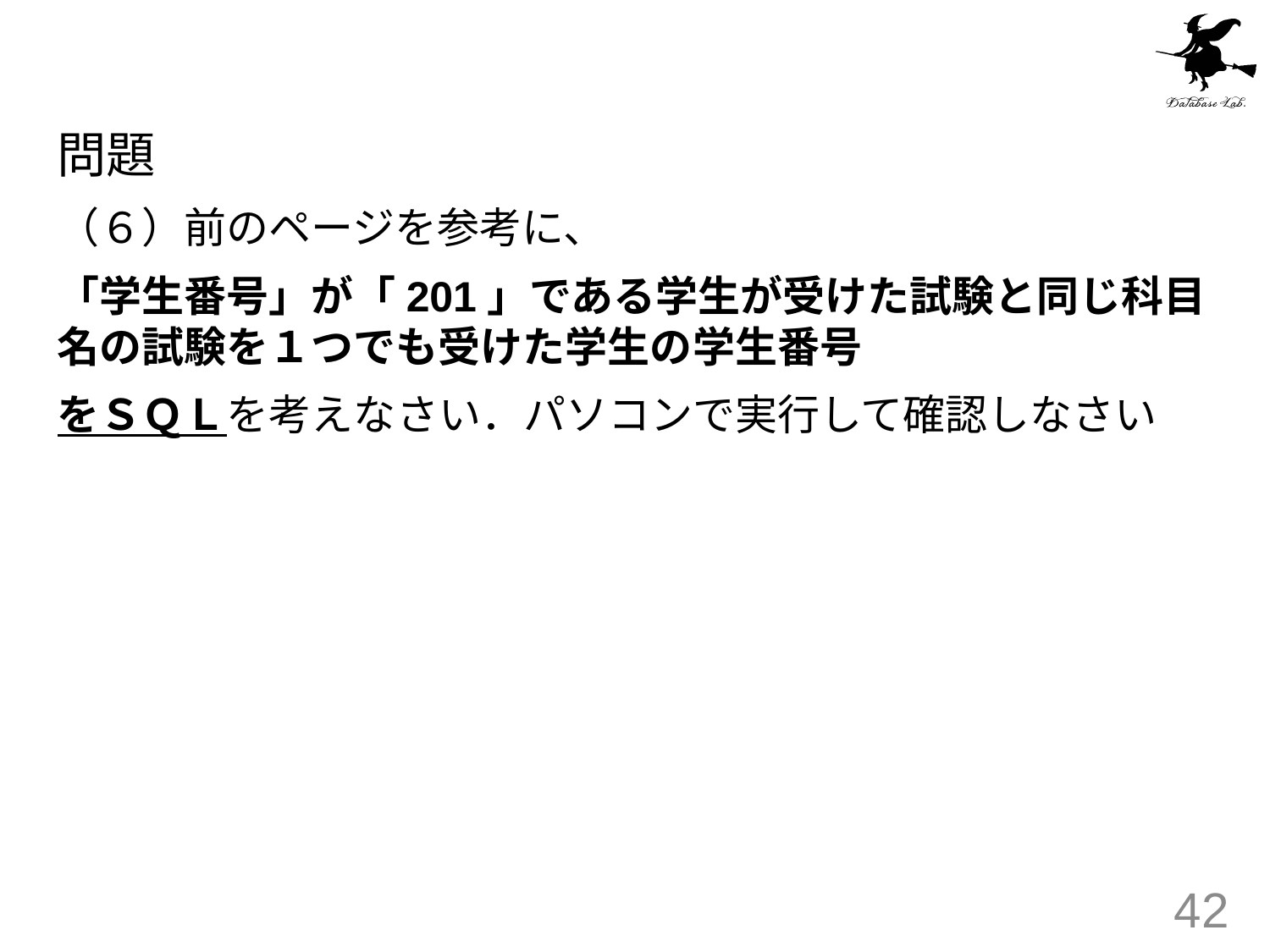

問題
（６）前のページを参考に、
「学生番号」が「201」である学生が受けた試験と同じ科目名の試験を１つでも受けた学生の学生番号
をＳＱＬを考えなさい．パソコンで実行して確認しなさい

42